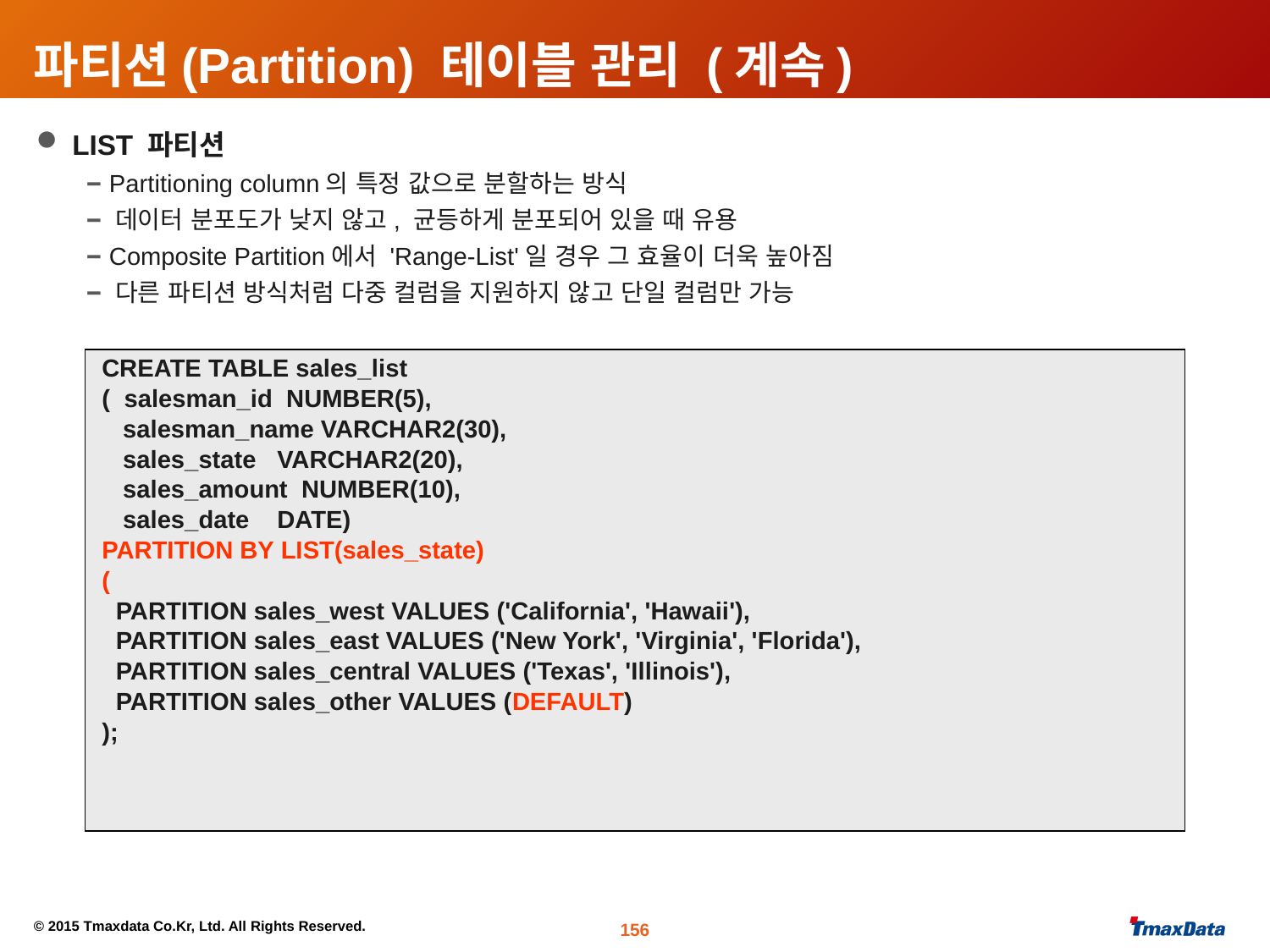

# 파티션(Partition) 테이블 관리 (계속)
 LIST 파티션
 Partitioning column의 특정 값으로 분할하는 방식
 데이터 분포도가 낮지 않고, 균등하게 분포되어 있을 때 유용
 Composite Partition에서 'Range-List'일 경우 그 효율이 더욱 높아짐
 다른 파티션 방식처럼 다중 컬럼을 지원하지 않고 단일 컬럼만 가능

CREATE TABLE sales_list
(  salesman_id  NUMBER(5),
   salesman_name VARCHAR2(30),
   sales_state   VARCHAR2(20),
   sales_amount  NUMBER(10),
   sales_date    DATE)
PARTITION BY LIST(sales_state)
(
  PARTITION sales_west VALUES ('California', 'Hawaii'),
  PARTITION sales_east VALUES ('New York', 'Virginia', 'Florida'),
  PARTITION sales_central VALUES ('Texas', 'Illinois'),
  PARTITION sales_other VALUES (DEFAULT)
);